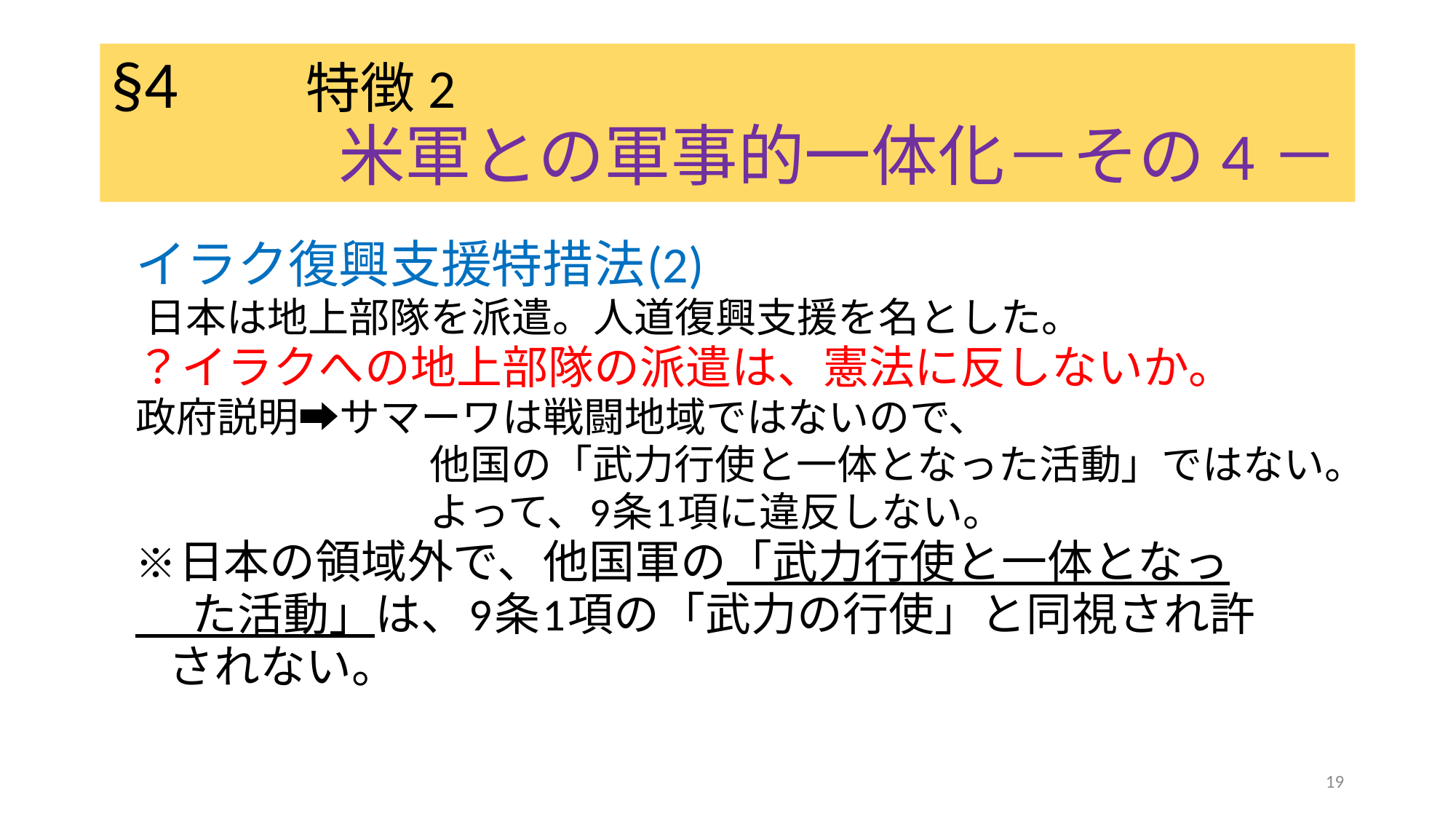

# §4   　特徴2 米軍との軍事的一体化－その4－
イラク復興支援特措法(2)
　日本は地上部隊を派遣。人道復興支援を名とした。
？イラクへの地上部隊の派遣は、憲法に反しないか。
政府説明➡サマーワは戦闘地域ではないので、
　　　　　　　 他国の「武力行使と一体となった活動」ではない。
　　　　　　　 よって、9条1項に違反しない。
※日本の領域外で、他国軍の「武力行使と一体となっ
　 た活動」は、9条1項の「武力の行使」と同視され許
   されない。
19